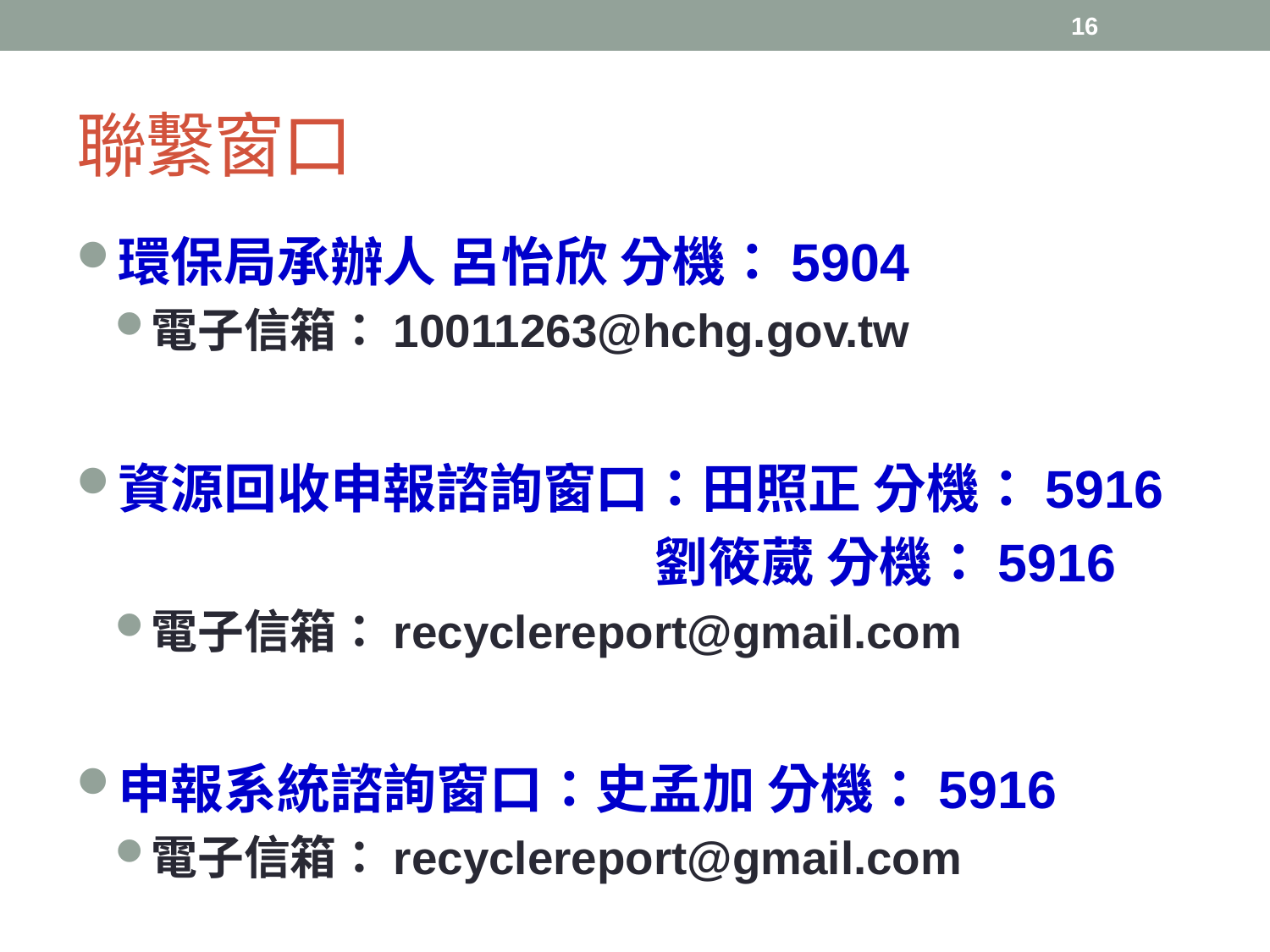

16
# 聯繫窗口
環保局承辦人 呂怡欣 分機：5904
電子信箱：10011263@hchg.gov.tw

資源回收申報諮詢窗口：田照正 分機：5916
                                               劉筱葳 分機：5916
電子信箱：recyclereport@gmail.com

申報系統諮詢窗口：史孟加 分機：5916
電子信箱：recyclereport@gmail.com